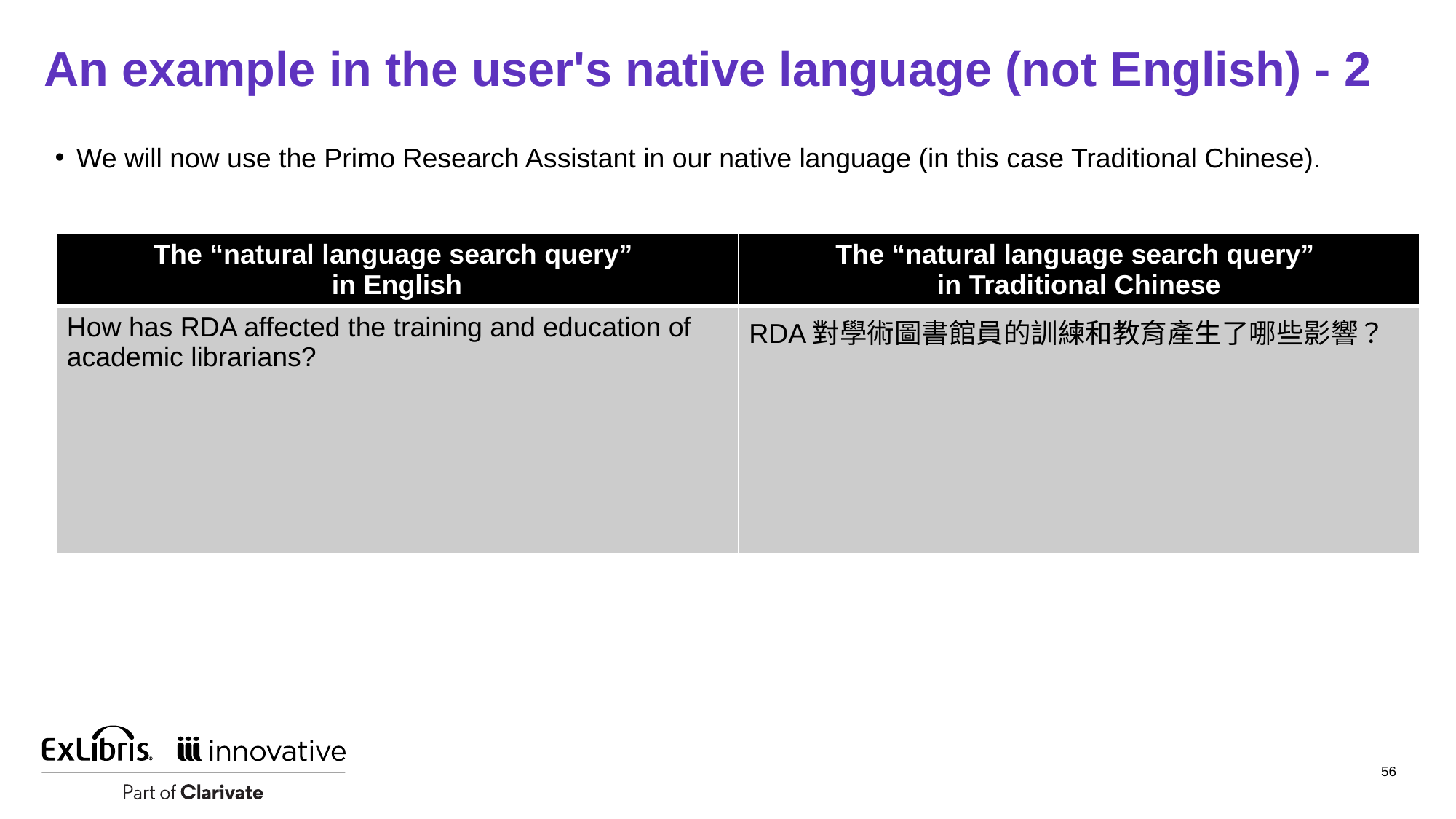

# An example in the user's native language (not English) - 2
We will now use the Primo Research Assistant in our native language (in this case Traditional Chinese).
| The “natural language search query” in English | The “natural language search query” in Traditional Chinese |
| --- | --- |
| How has RDA affected the training and education of academic librarians? | RDA對學術圖書館員的訓練和教育產生了哪些影響？ |
56